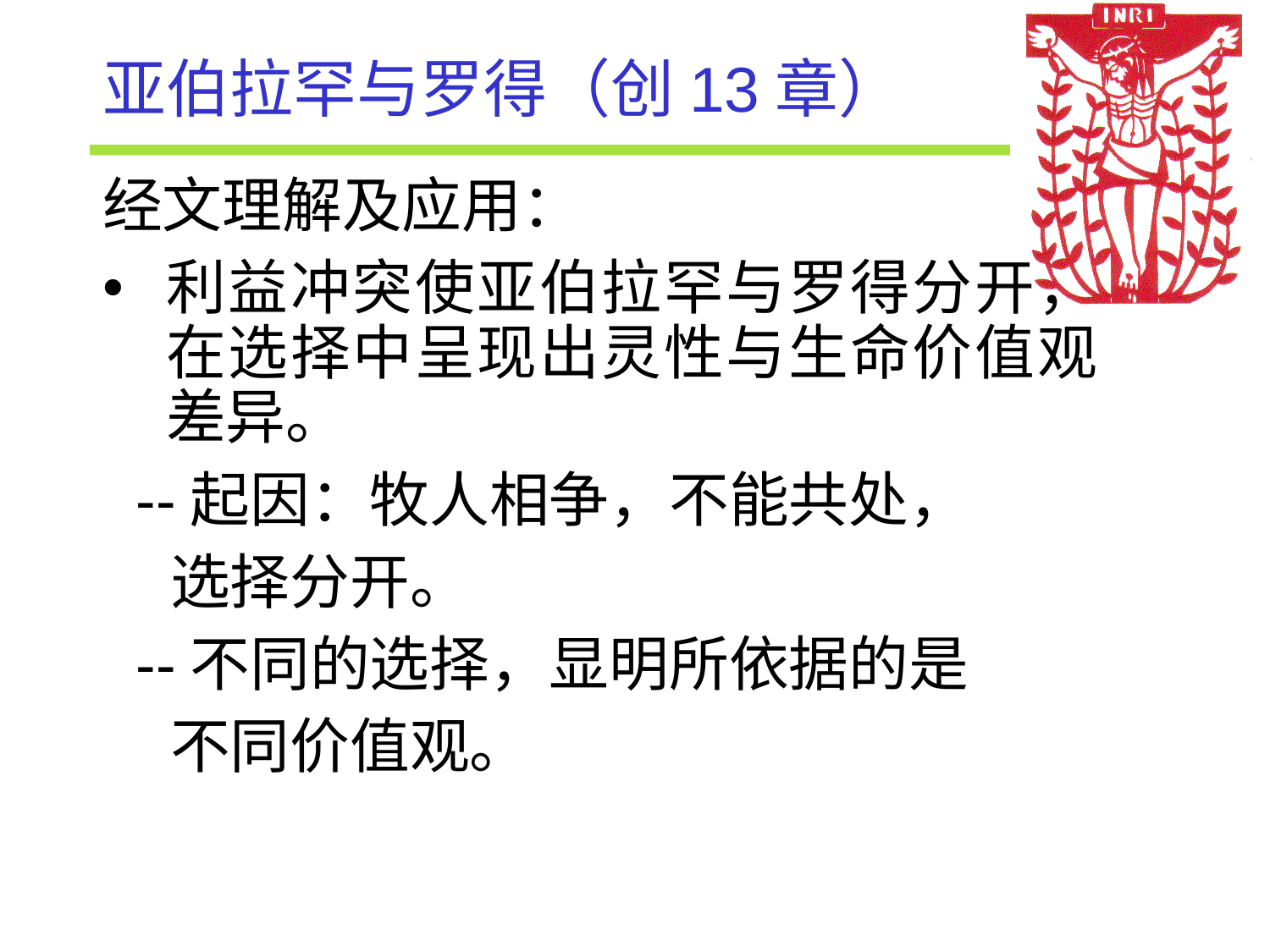

# 亚伯拉罕与罗得（创13章）
经文理解及应用：
利益冲突使亚伯拉罕与罗得分开，在选择中呈现出灵性与生命价值观差异。
  --起因：牧人相争，不能共处，
    选择分开。
  --不同的选择，显明所依据的是
    不同价值观。